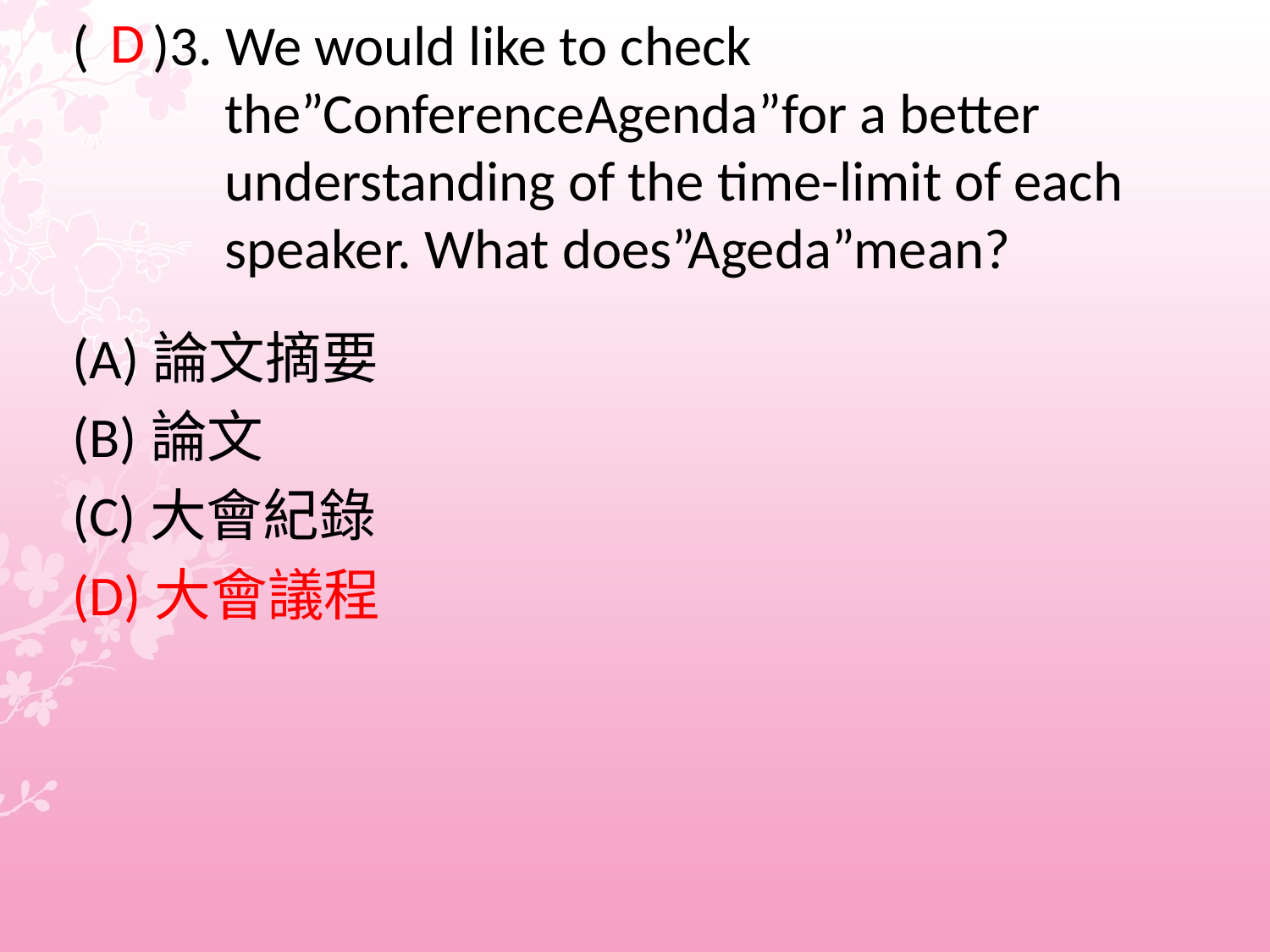

D

(A)論文摘要
(B)論文
(C)大會紀錄
(D)大會議程

# (     )3. We would like to check the”ConferenceAgenda”for a better understanding of the time-limit of each speaker. What does”Ageda”mean?